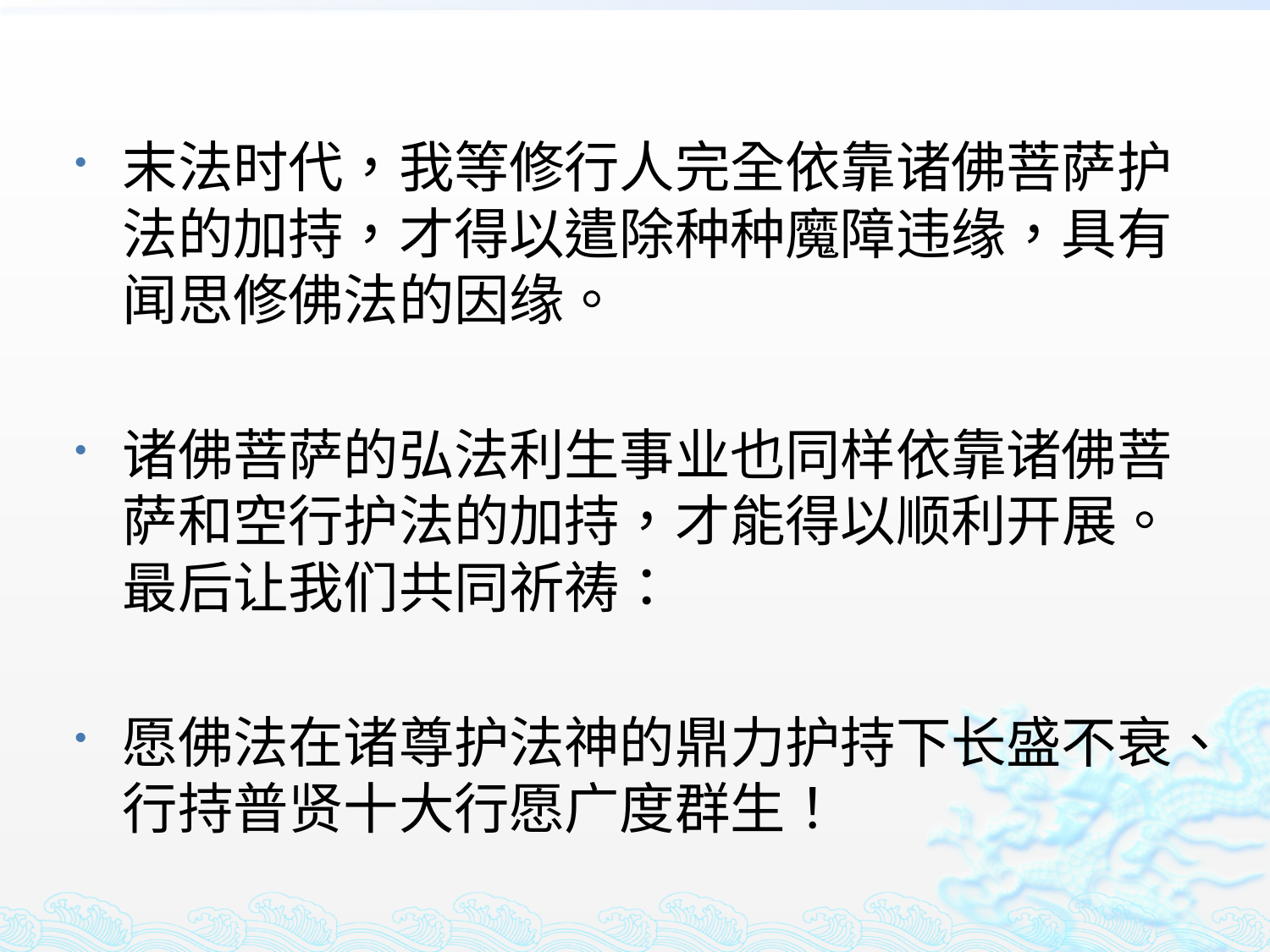

末法时代，我等修行人完全依靠诸佛菩萨护法的加持，才得以遣除种种魔障违缘，具有闻思修佛法的因缘。

诸佛菩萨的弘法利生事业也同样依靠诸佛菩萨和空行护法的加持，才能得以顺利开展。最后让我们共同祈祷：

愿佛法在诸尊护法神的鼎力护持下长盛不衰、行持普贤十大行愿广度群生！